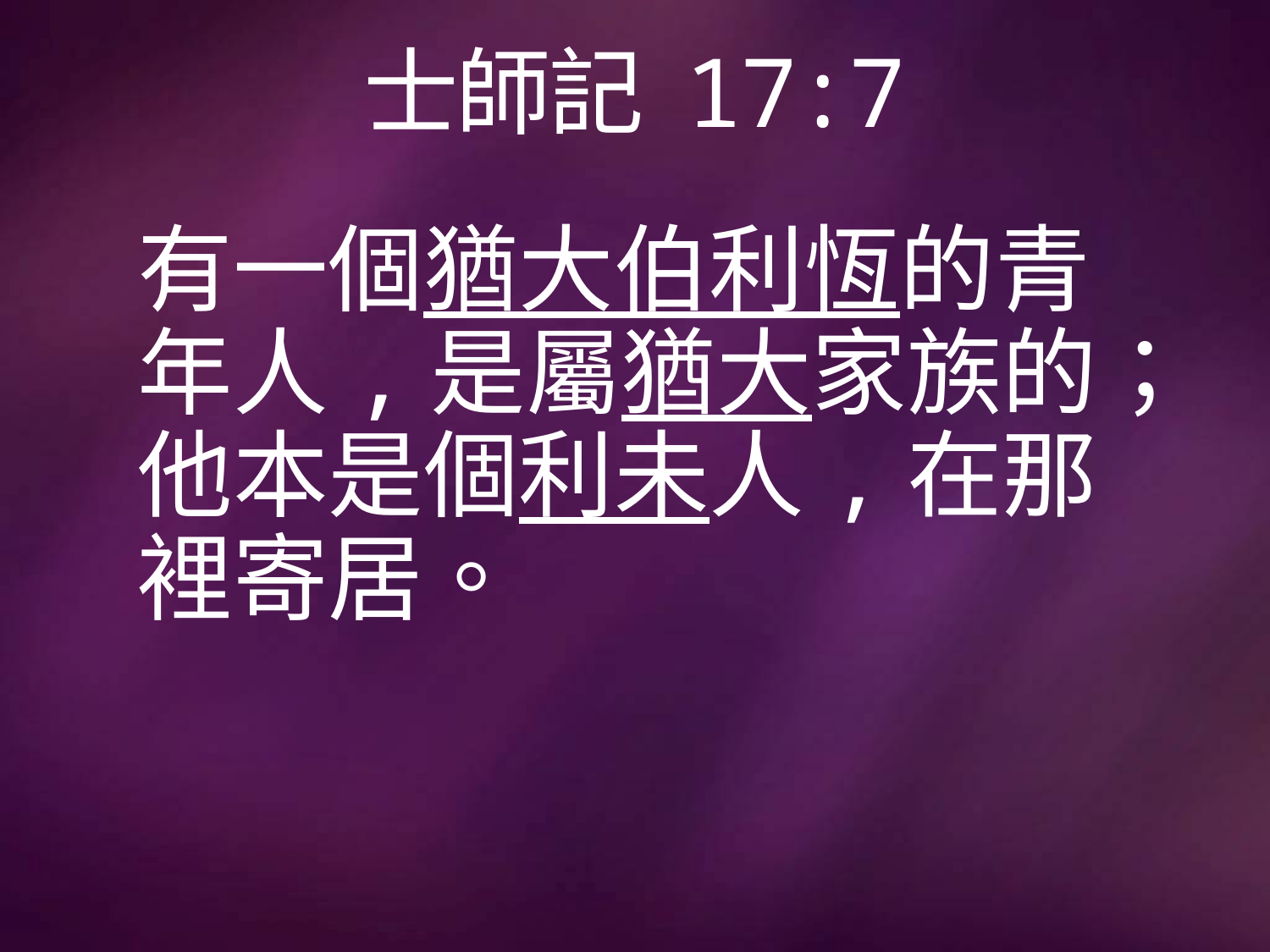

# 士師記 17:7
有一個猶大伯利恆的青年人,是屬猶大家族的；他本是個利未人,在那裡寄居。